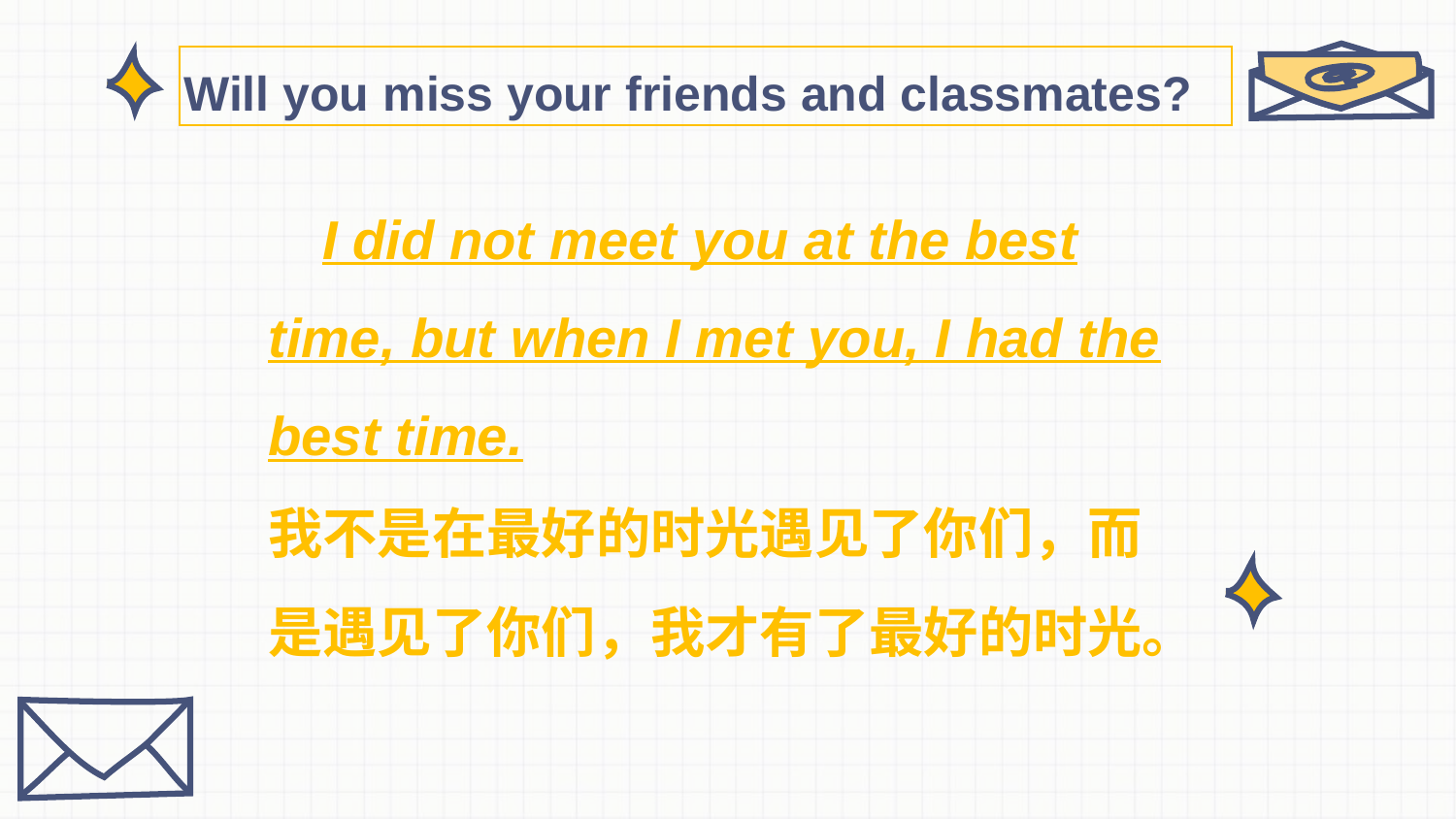

Will you miss your friends and classmates?

    I did not meet you at the best time, but when I met you, I had the best time.
我不是在最好的时光遇见了你们，而是遇见了你们，我才有了最好的时光。